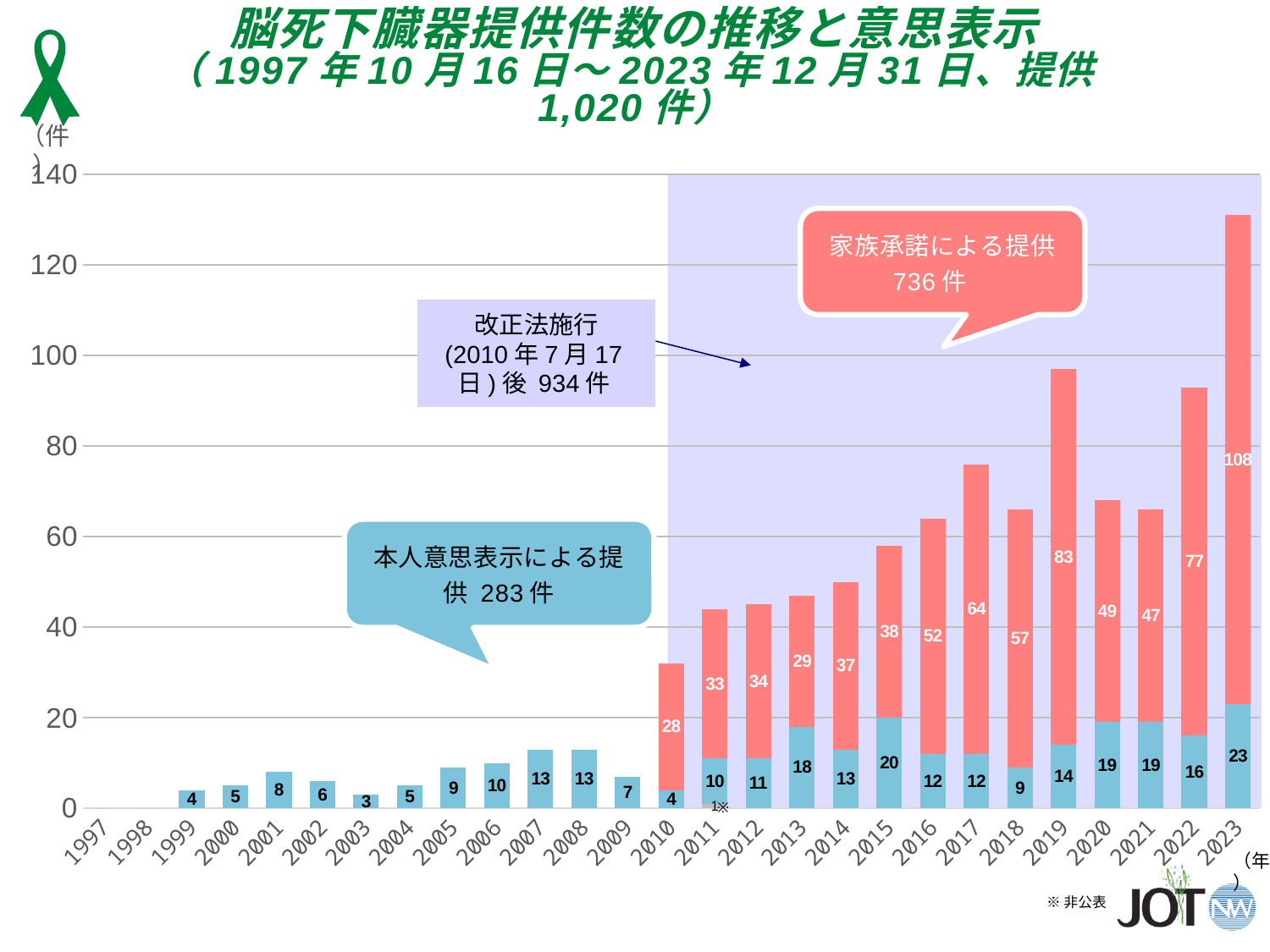

脳死下臓器提供件数の推移と意思表示
（1997年10月16日～2023年12月31日、提供1,020件）
（件）

### Chart

| Category | 非公表 | 本人意思表示による提供 | 家族承諾による提供 |
|---|---|---|---|
| 1997 | None | 0.0 | 0.0 |
| 1998 | None | 0.0 | 0.0 |
| 1999 | None | 4.0 | 0.0 |
| 2000 | None | 5.0 | 0.0 |
| 2001 | None | 8.0 | 0.0 |
| 2002 | None | 6.0 | 0.0 |
| 2003 | None | 3.0 | 0.0 |
| 2004 | None | 5.0 | 0.0 |
| 2005 | None | 9.0 | 0.0 |
| 2006 | None | 10.0 | 0.0 |
| 2007 | None | 13.0 | 0.0 |
| 2008 | None | 13.0 | 0.0 |
| 2009 | None | 7.0 | 0.0 |
| 2010 | None | 4.0 | 28.0 |
| 2011 | 1.0 | 10.0 | 33.0 |
| 2012 | None | 11.0 | 34.0 |
| 2013 | None | 18.0 | 29.0 |
| 2014 | None | 13.0 | 37.0 |
| 2015 | None | 20.0 | 38.0 |
| 2016 | None | 12.0 | 52.0 |
| 2017 | None | 12.0 | 64.0 |
| 2018 | None | 9.0 | 57.0 |
| 2019 | None | 14.0 | 83.0 |
| 2020 | None | 19.0 | 49.0 |
| 2021 | None | 19.0 | 47.0 |
| 2022 | None | 16.0 | 77.0 |
| 2023 | None | 23.0 | 108.0 |
改正法施行
(2010年7月17日)後 934件
※
（年）
※非公表